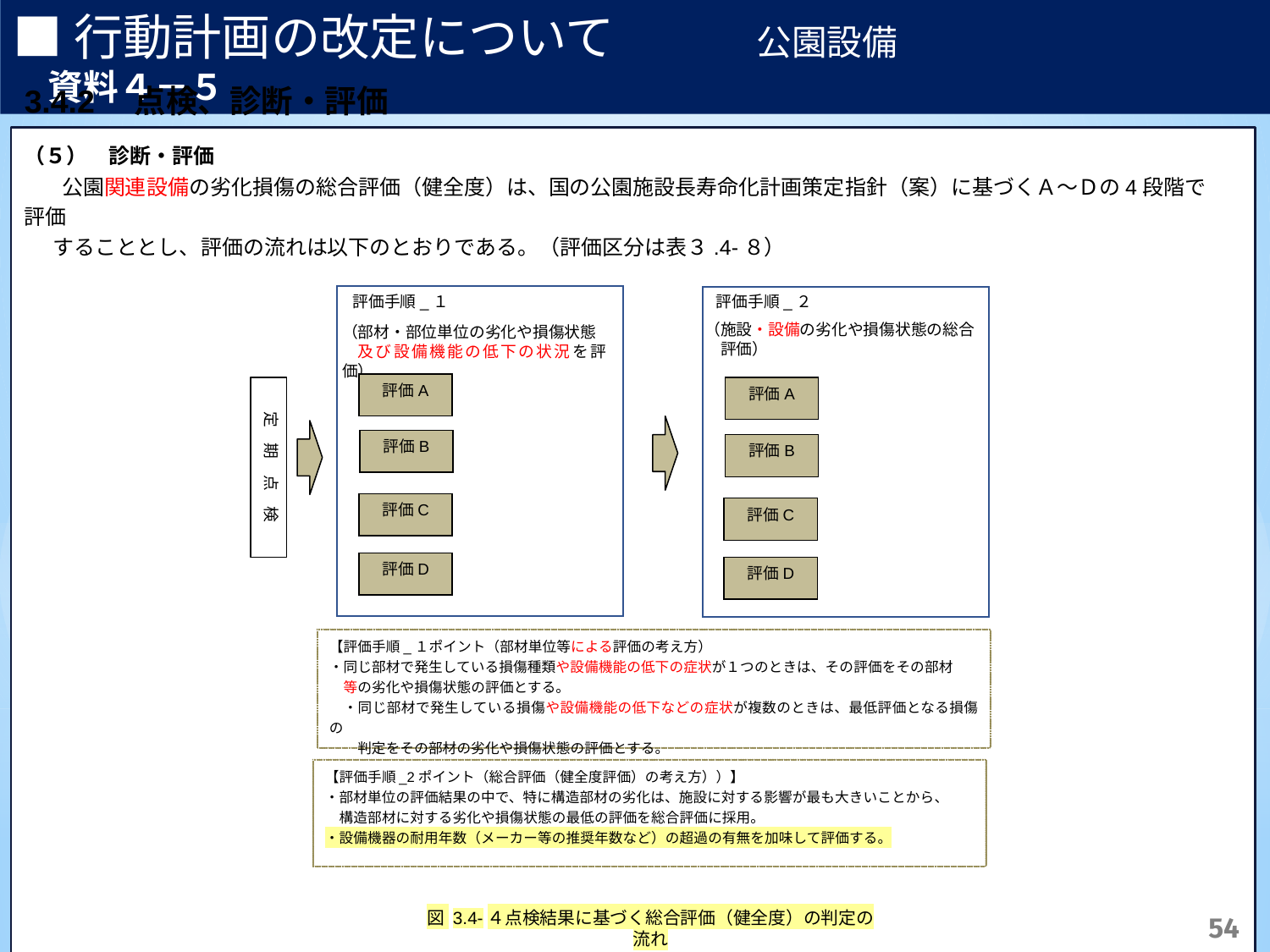

■行動計画の改定について　　　　公園設備　　　　　　　　　　　資料４－５
3.4.2　点検、診断・評価
(1)　基本的な考え方
（５）　診断・評価
       公園関連設備の劣化損傷の総合評価（健全度）は、国の公園施設長寿命化計画策定指針（案）に基づくＡ～Ｄの4段階で評価
     することとし、評価の流れは以下のとおりである。（評価区分は表３.4‐８）

評価手順_１
評価手順_２
（施設・設備の劣化や損傷状態の総合
評価）
（部材・部位単位の劣化や損傷状態
及び設備機能の低下の状況を評価）
評価A

評価A
定　期　点　検

評価B
評価B
評価C
評価C
評価D
評価D
【評価手順_１ポイント（部材単位等による評価の考え方）
・同じ部材で発生している損傷種類や設備機能の低下の症状が１つのときは、その評価をその部材
等の劣化や損傷状態の評価とする。
・同じ部材で発生している損傷や設備機能の低下などの症状が複数のときは、最低評価となる損傷の
　判定をその部材の劣化や損傷状態の評価とする。

【評価手順_2ポイント（総合評価（健全度評価）の考え方））】
・部材単位の評価結果の中で、特に構造部材の劣化は、施設に対する影響が最も大きいことから、
　構造部材に対する劣化や損傷状態の最低の評価を総合評価に採用。
・設備機器の耐用年数（メーカー等の推奨年数など）の超過の有無を加味して評価する。

図 3.4‑４点検結果に基づく総合評価（健全度）の判定の流れ
54